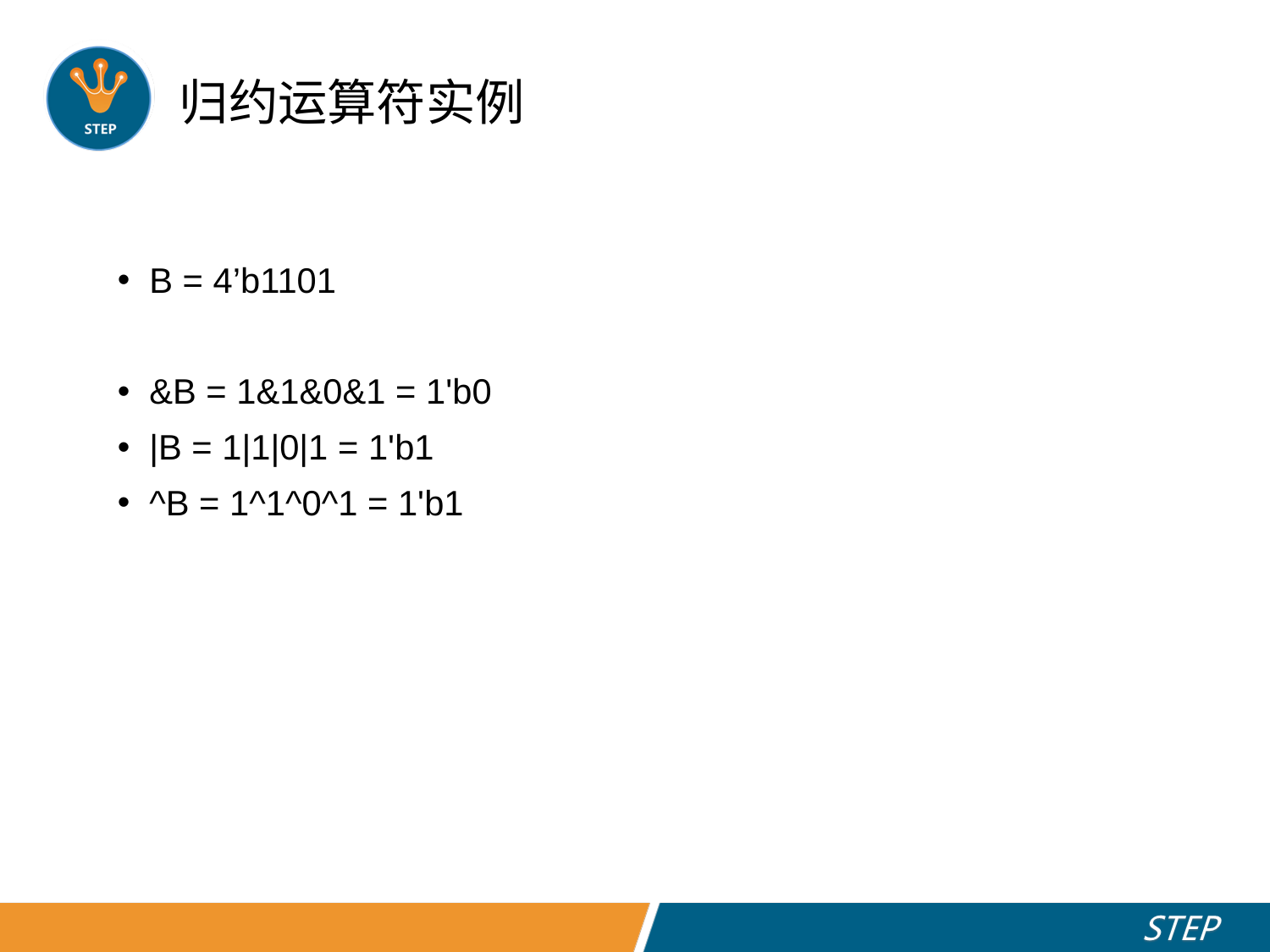

# 归约运算符实例
B = 4’b1101

&B = 1&1&0&1 = 1'b0
|B = 1|1|0|1 = 1'b1
^B = 1^1^0^1 = 1'b1